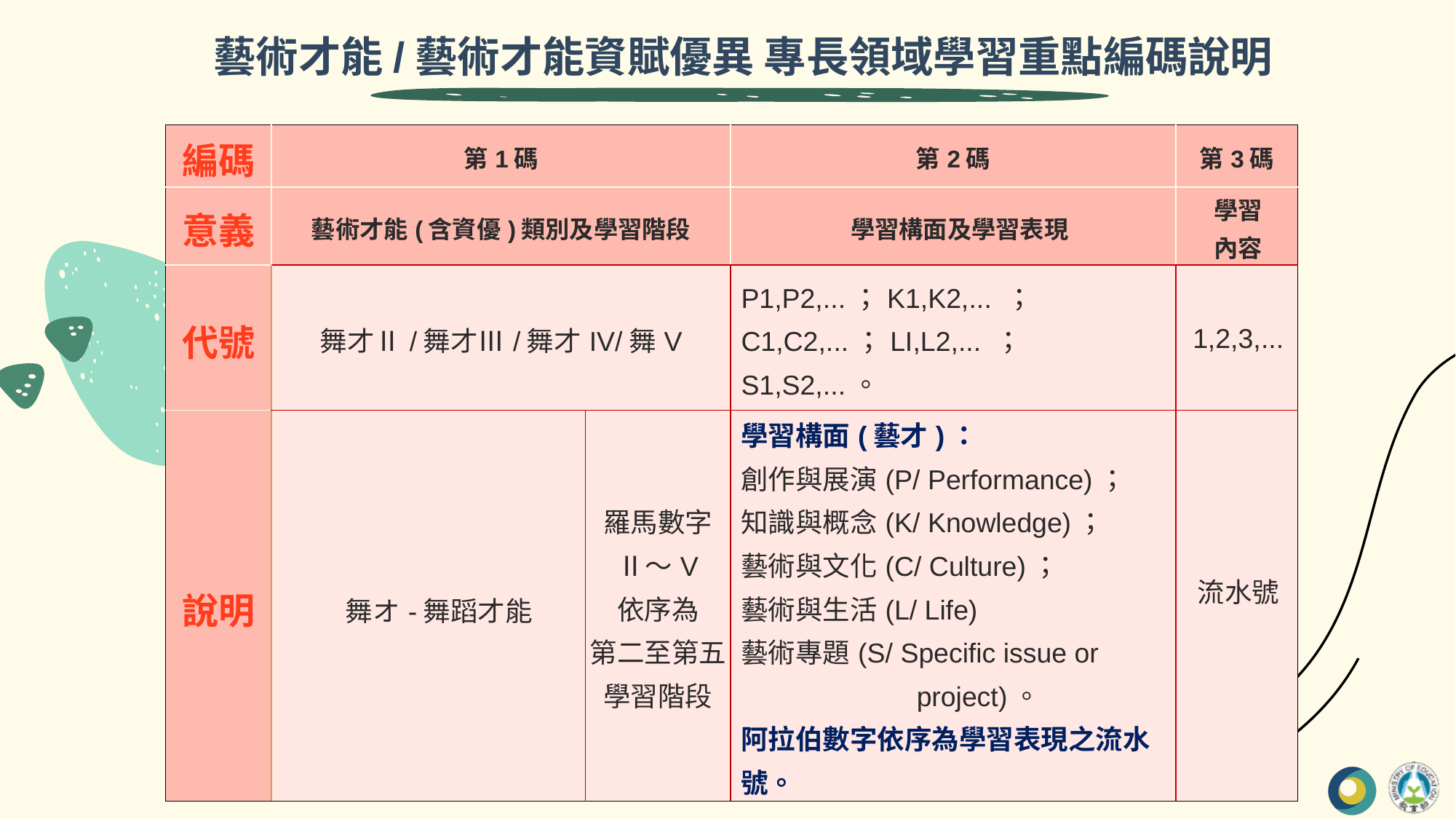

藝術才能/藝術才能資賦優異 專長領域學習重點編碼說明
| 編碼 | 第1碼 |  | 第2碼 | 第3碼 |
| --- | --- | --- | --- | --- |
| 意義 | 藝術才能(含資優)類別及學習階段 |  | 學習構面及學習表現 | 學習 內容 |
| 代號 | 舞才Ⅱ/舞才Ⅲ/舞才IV/舞V |  | P1,P2,...；K1,K2,... ；C1,C2,...；LI,L2,... ；S1,S2,...。 | 1,2,3,... |
| 說明 | 舞オ-舞蹈才能 | 羅馬數字 Ⅱ〜V 依序為 第二至第五 學習階段 | 學習構面(藝才)： 創作與展演(P/ Performance)； 知識與概念(K/ Knowledge)； 藝術與文化(C/ Culture)； 藝術與生活(L/ Life) 藝術專題(S/ Specific issue or project)。 阿拉伯數字依序為學習表現之流水號。 | 流水號 |